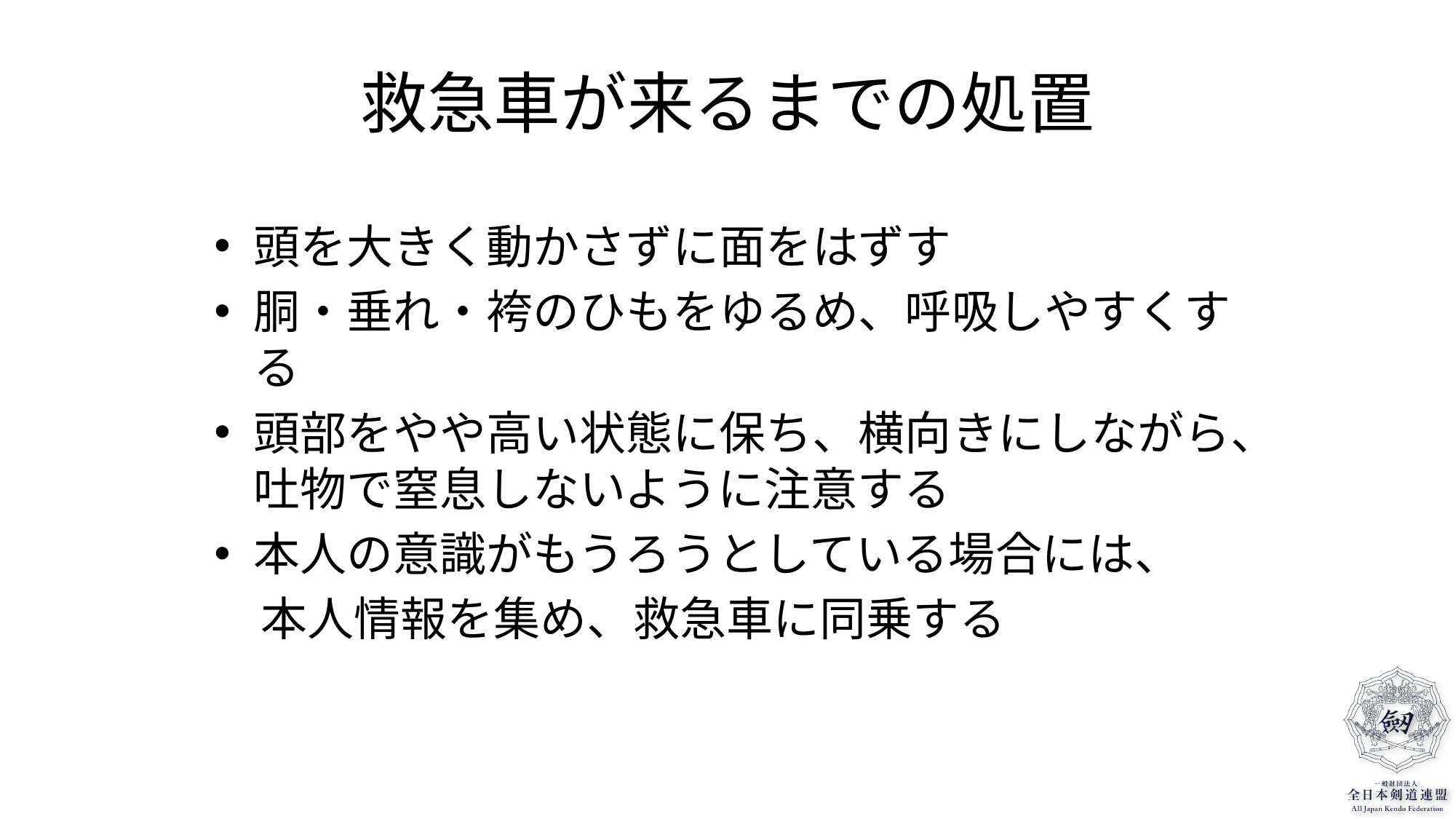

# 救急車が来るまでの処置
頭を大きく動かさずに面をはずす
胴・垂れ・袴のひもをゆるめ、呼吸しやすくする
頭部をやや高い状態に保ち、横向きにしながら、吐物で窒息しないように注意する
本人の意識がもうろうとしている場合には、
　本人情報を集め、救急車に同乗する